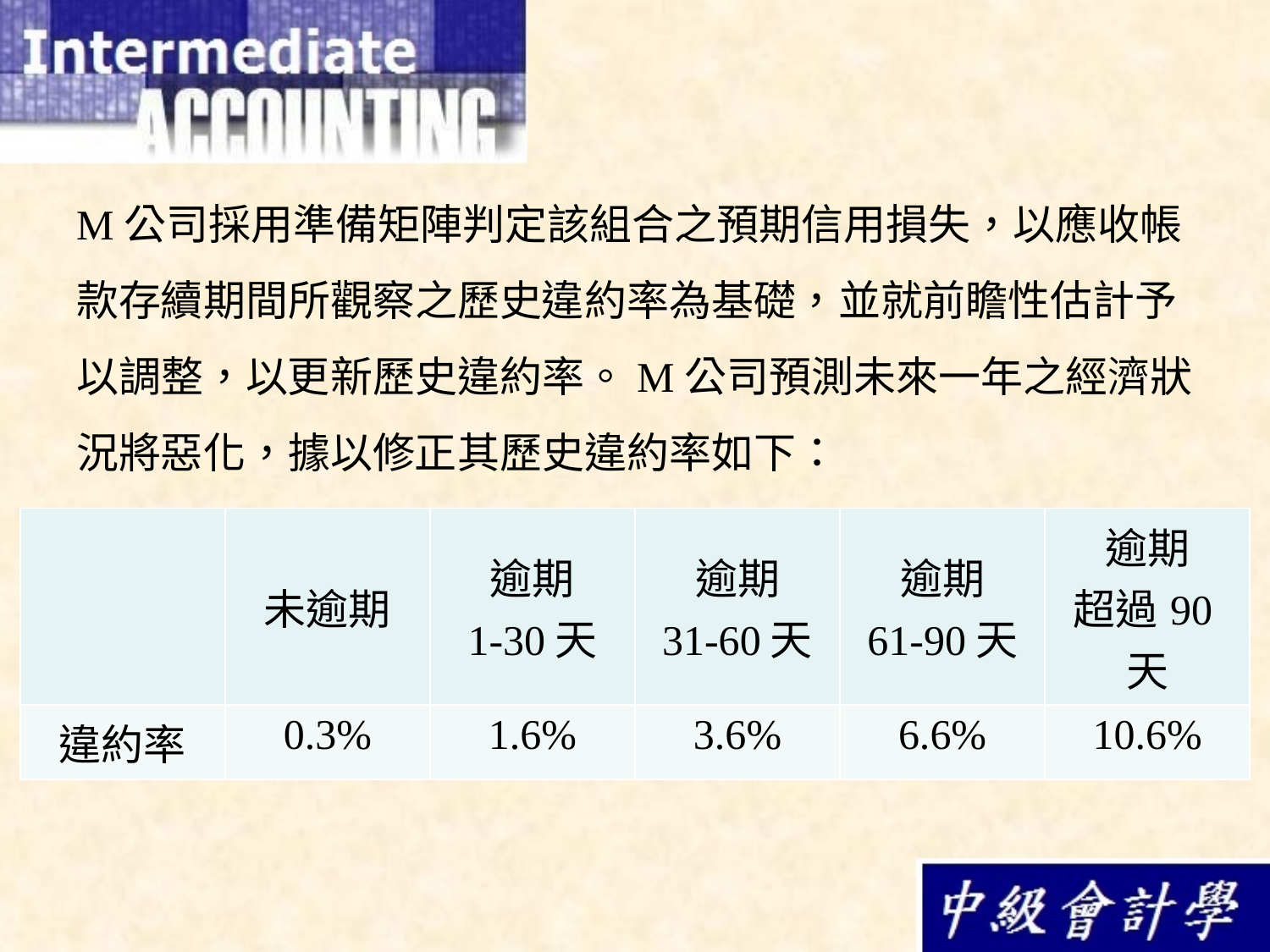

M公司採用準備矩陣判定該組合之預期信用損失，以應收帳款存續期間所觀察之歷史違約率為基礎，並就前瞻性估計予以調整，以更新歷史違約率。M公司預測未來一年之經濟狀況將惡化，據以修正其歷史違約率如下：

|  | 未逾期 | 逾期 1-30天 | 逾期 31-60天 | 逾期 61-90天 | 逾期 超過90天 |
| --- | --- | --- | --- | --- | --- |
| 違約率 | 0.3% | 1.6% | 3.6% | 6.6% | 10.6% |